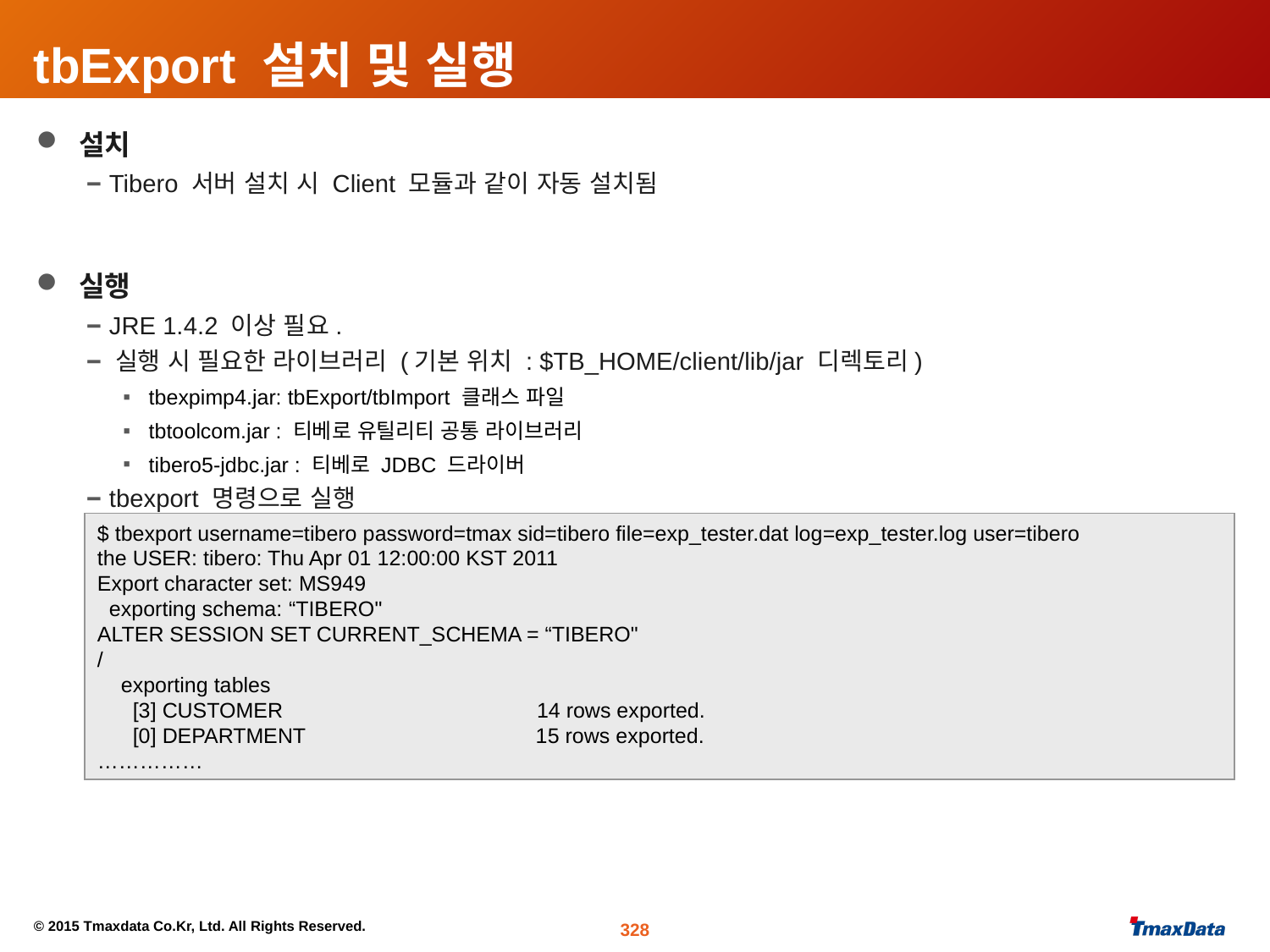

# tbExport 설치 및 실행
 설치
 Tibero 서버 설치 시 Client 모듈과 같이 자동 설치됨

 실행
 JRE 1.4.2 이상 필요.
 실행 시 필요한 라이브러리 (기본 위치 : $TB_HOME/client/lib/jar 디렉토리)
tbexpimp4.jar: tbExport/tbImport 클래스 파일
tbtoolcom.jar : 티베로 유틸리티 공통 라이브러리
tibero5-jdbc.jar : 티베로 JDBC 드라이버
 tbexport 명령으로 실행
$ tbexport username=tibero password=tmax sid=tibero file=exp_tester.dat log=exp_tester.log user=tibero
the USER: tibero: Thu Apr 01 12:00:00 KST 2011
Export character set: MS949
  exporting schema: “TIBERO"
ALTER SESSION SET CURRENT_SCHEMA = “TIBERO"
/
    exporting tables
      [3] CUSTOMER                                           14 rows exported.
      [0] DEPARTMENT                                       15 rows exported.
……………